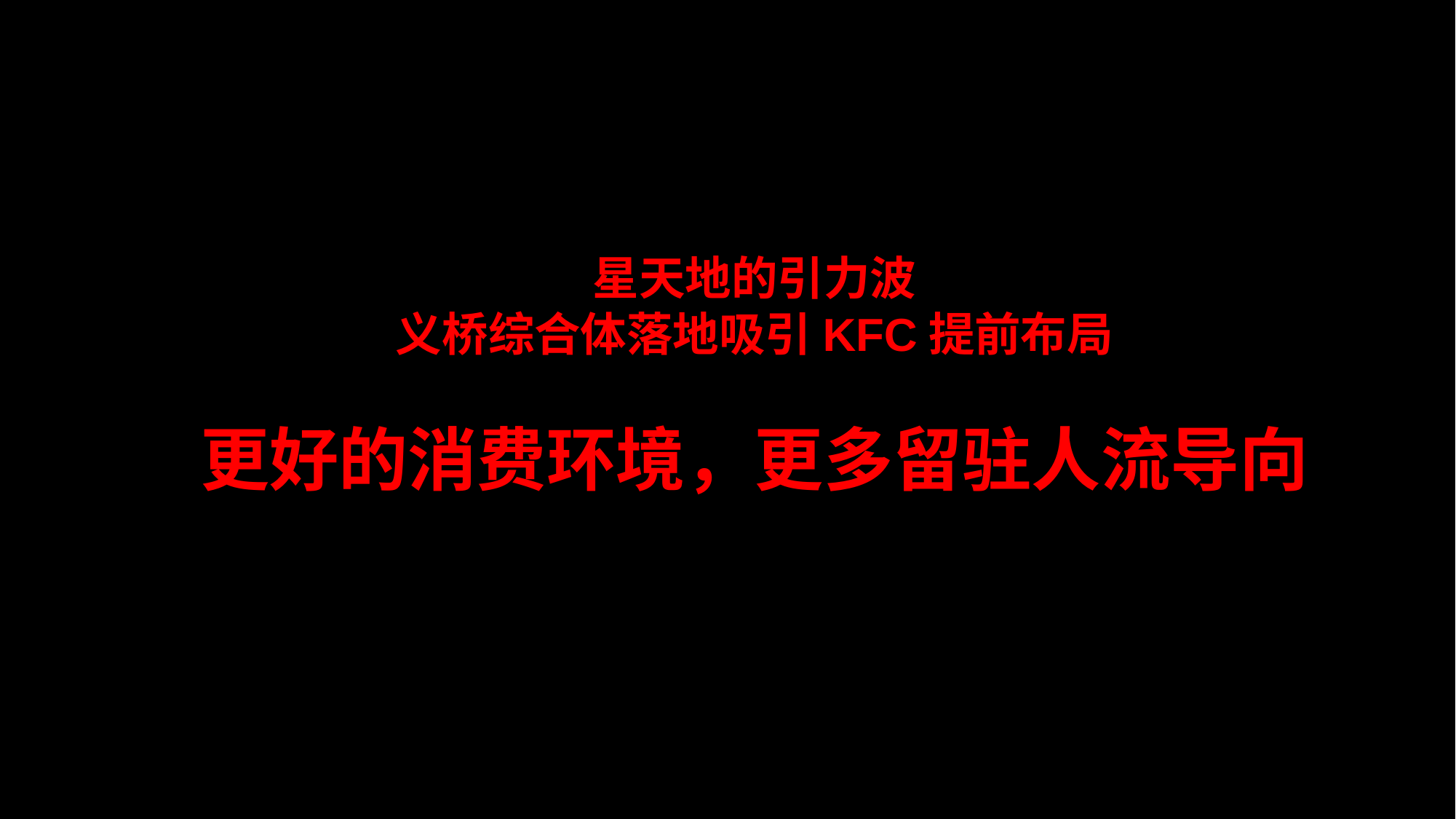

星天地的引力波
义桥综合体落地吸引KFC提前布局

更好的消费环境，更多留驻人流导向